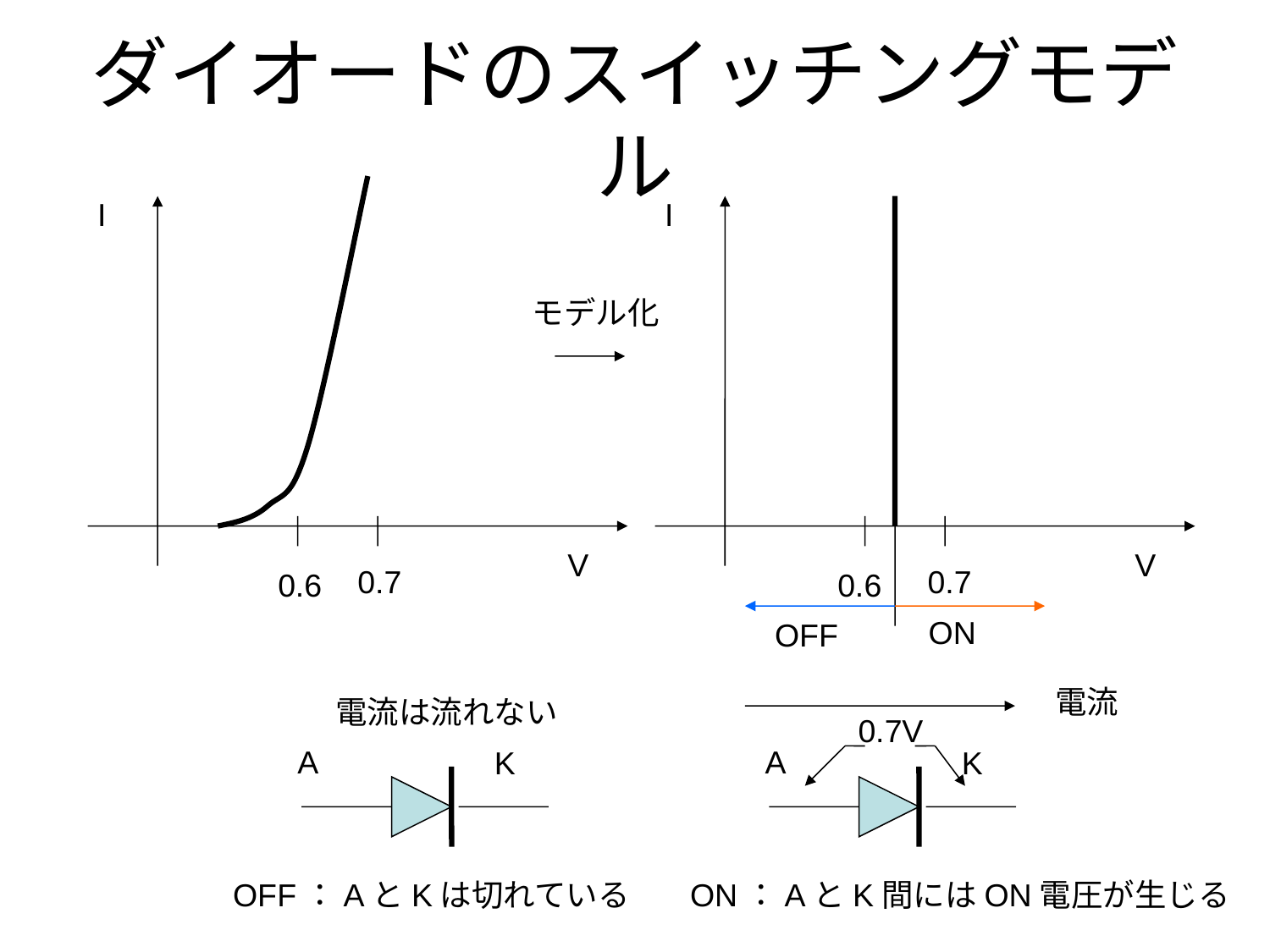

# ダイオードのスイッチングモデル

I
I

モデル化

V
V
0.7
0.7
0.6
0.6

ON
OFF
電流
電流は流れない
0.7V

A
K

A
K

OFF：AとKは切れている
ON：AとK間にはON電圧が生じる